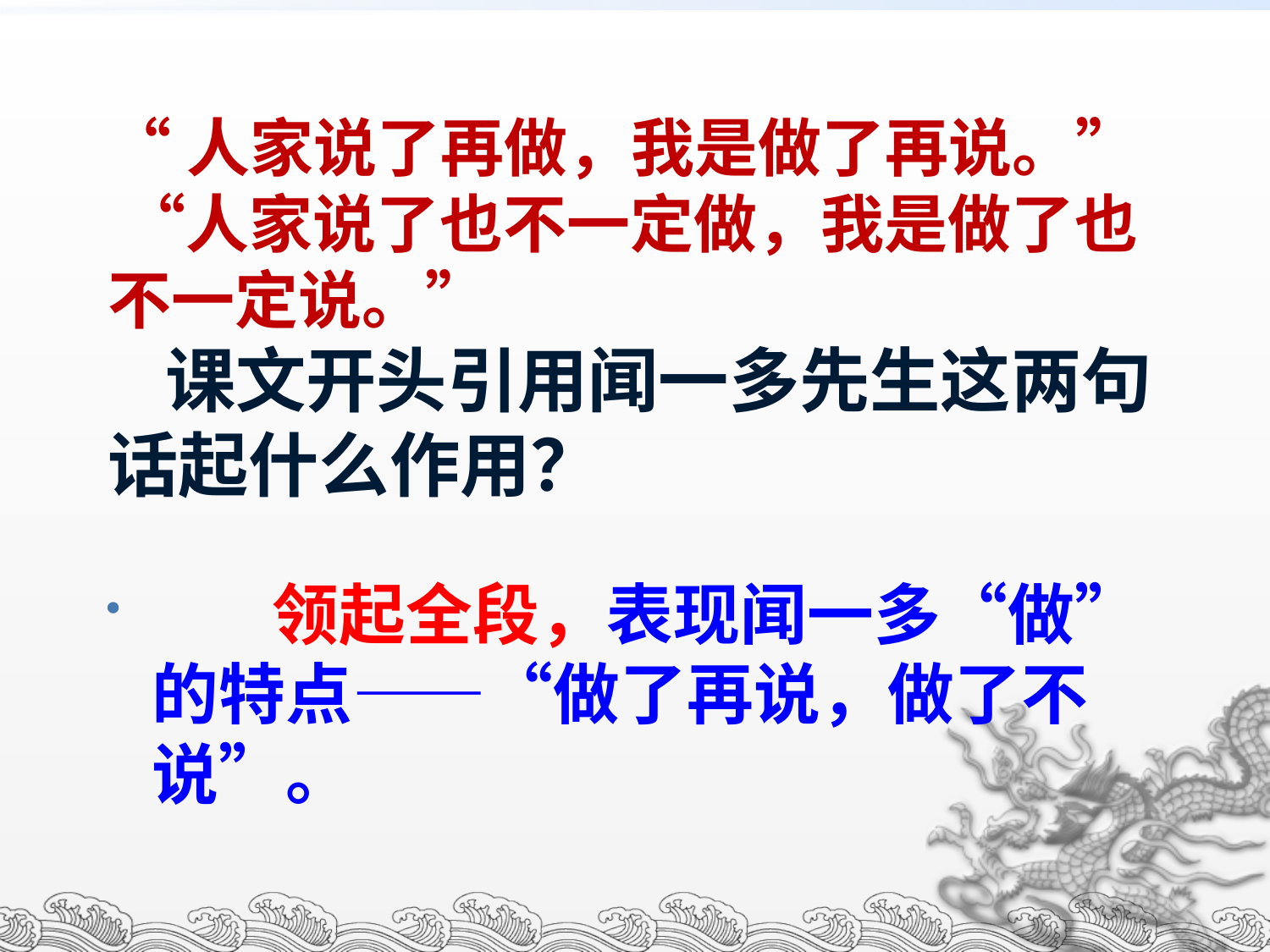

# “人家说了再做，我是做了再说。” “人家说了也不一定做，我是做了也不一定说。” 课文开头引用闻一多先生这两句话起什么作用？
       领起全段，表现闻一多“做”的特点——“做了再说，做了不说”。